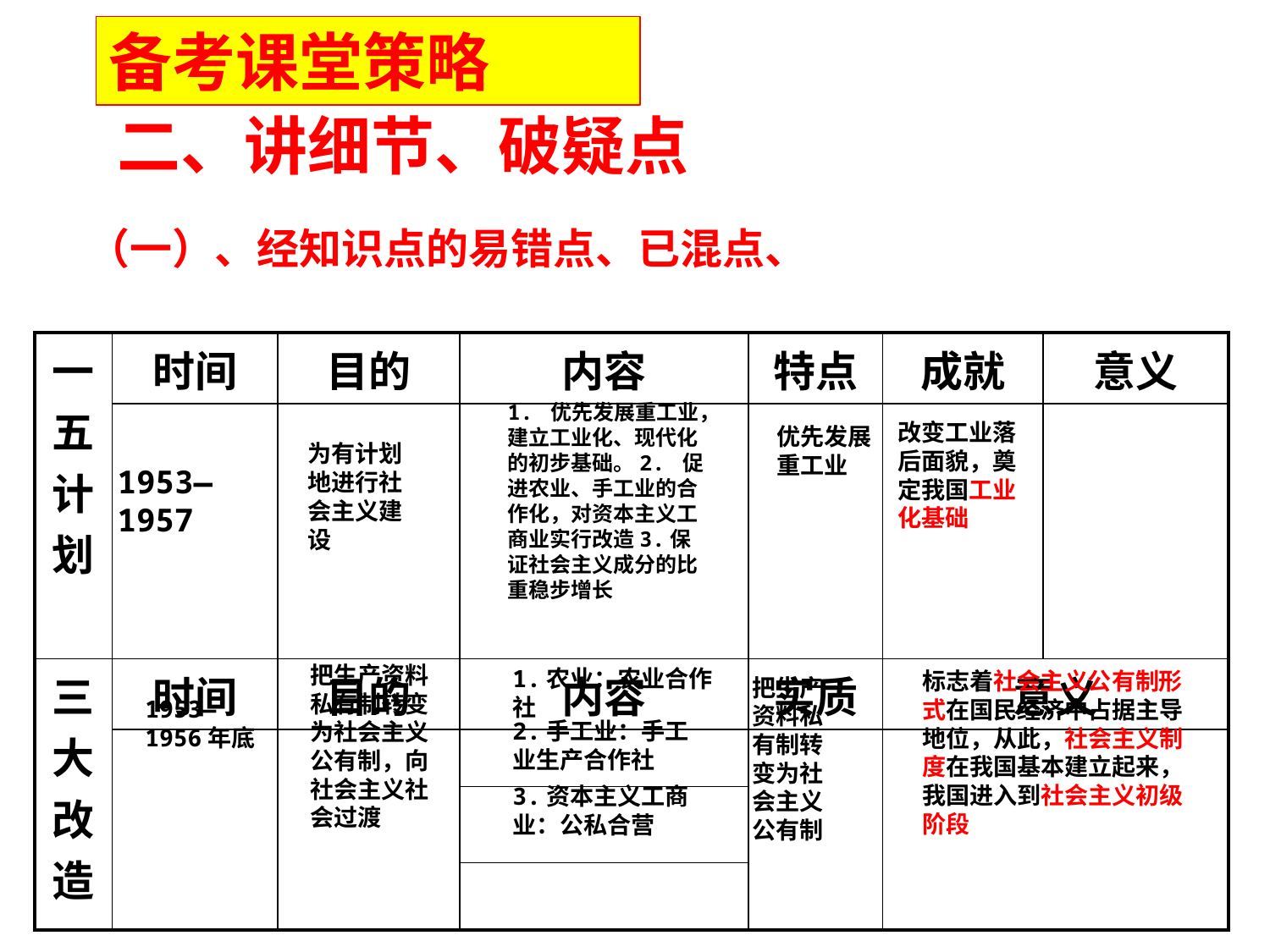

备考课堂策略
二、讲细节、破疑点
（一）、经知识点的易错点、已混点、
| 一五计划 | 时间 | 目的 | 内容 | 特点 | 成就 | 意义 |
| --- | --- | --- | --- | --- | --- | --- |
|  |  |  |  |  |  |  |
| 三大改造 | 时间 | 目的 | 内容 | 实质 | 意义 |  |
|  |  |  |  |  |  |  |
|  |  |  |  |  |  |  |
|  |  |  |  |  |  |  |
1. 优先发展重工业，建立工业化、现代化的初步基础。2. 促进农业、手工业的合作化，对资本主义工商业实行改造3.保证社会主义成分的比重稳步增长
改变工业落后面貌，奠定我国工业化基础
优先发展重工业
为有计划地进行社会主义建设
1953—1957
把生产资料私有制转变为社会主义公有制，向社会主义社会过渡
1.农业：农业合作社
标志着社会主义公有制形式在国民经济中占据主导地位，从此，社会主义制度在我国基本建立起来，我国进入到社会主义初级阶段
把生产资料私有制转变为社会主义公有制
1953—1956年底
2.手工业：手工业生产合作社
3.资本主义工商业：公私合营